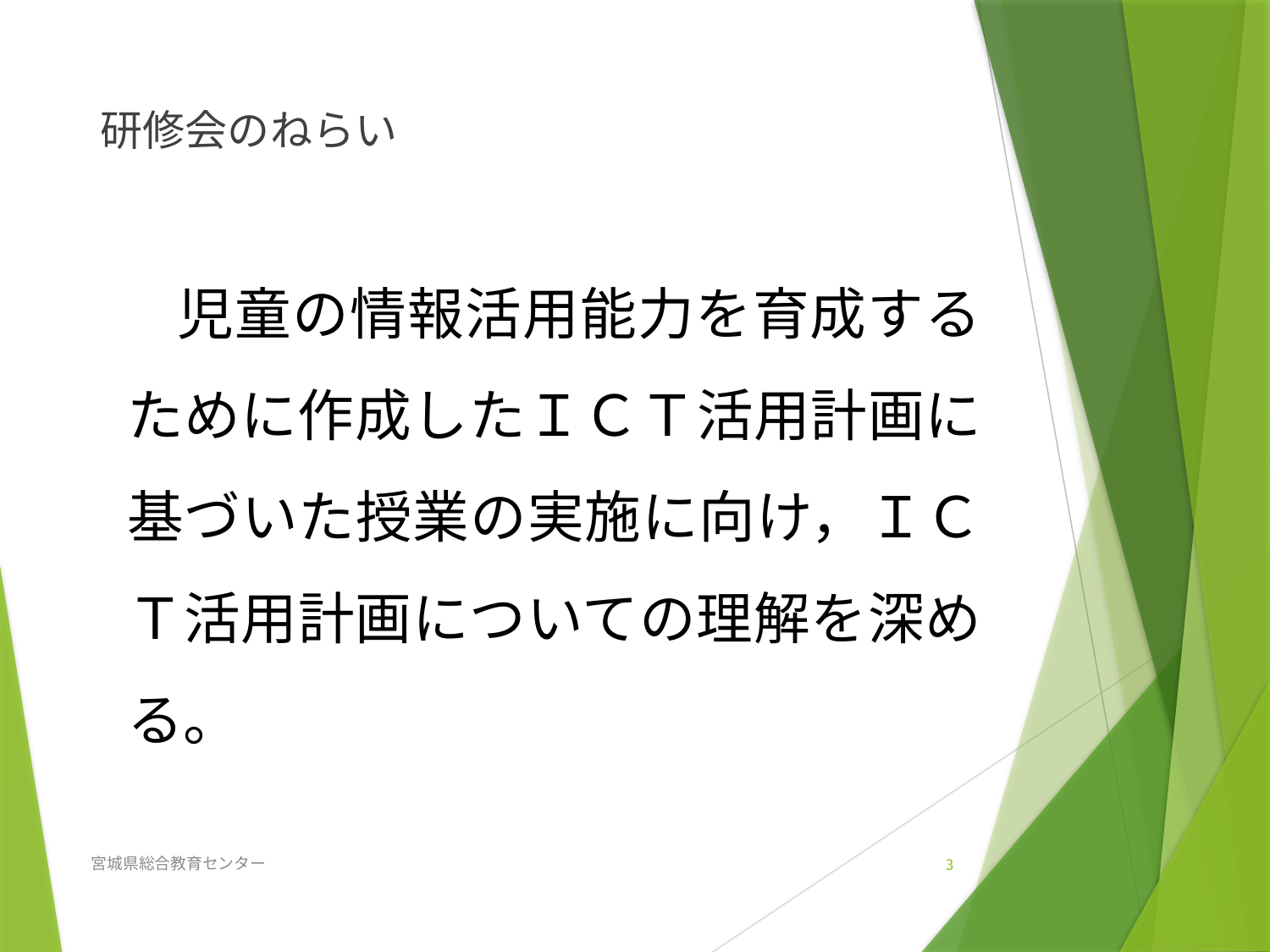

研修会のねらい
　児童の情報活用能力を育成するために作成したＩＣＴ活用計画に基づいた授業の実施に向け，ＩＣＴ活用計画についての理解を深める。
宮城県総合教育センター
3